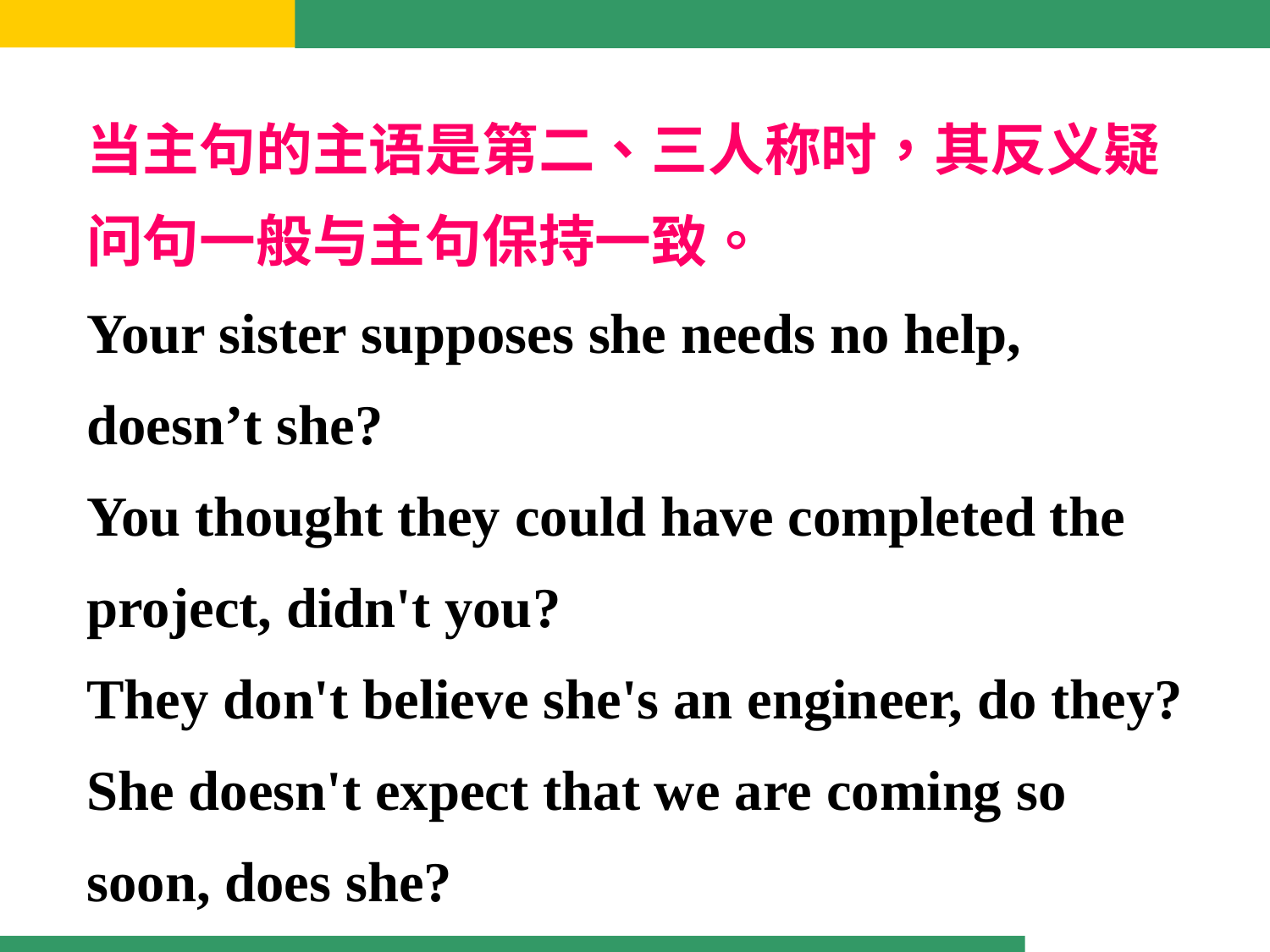

当主句的主语是第二、三人称时，其反义疑问句一般与主句保持一致。
Your sister supposes she needs no help, doesn’t she?
You thought they could have completed the project, didn't you?
They don't believe she's an engineer, do they?
She doesn't expect that we are coming so soon, does she?